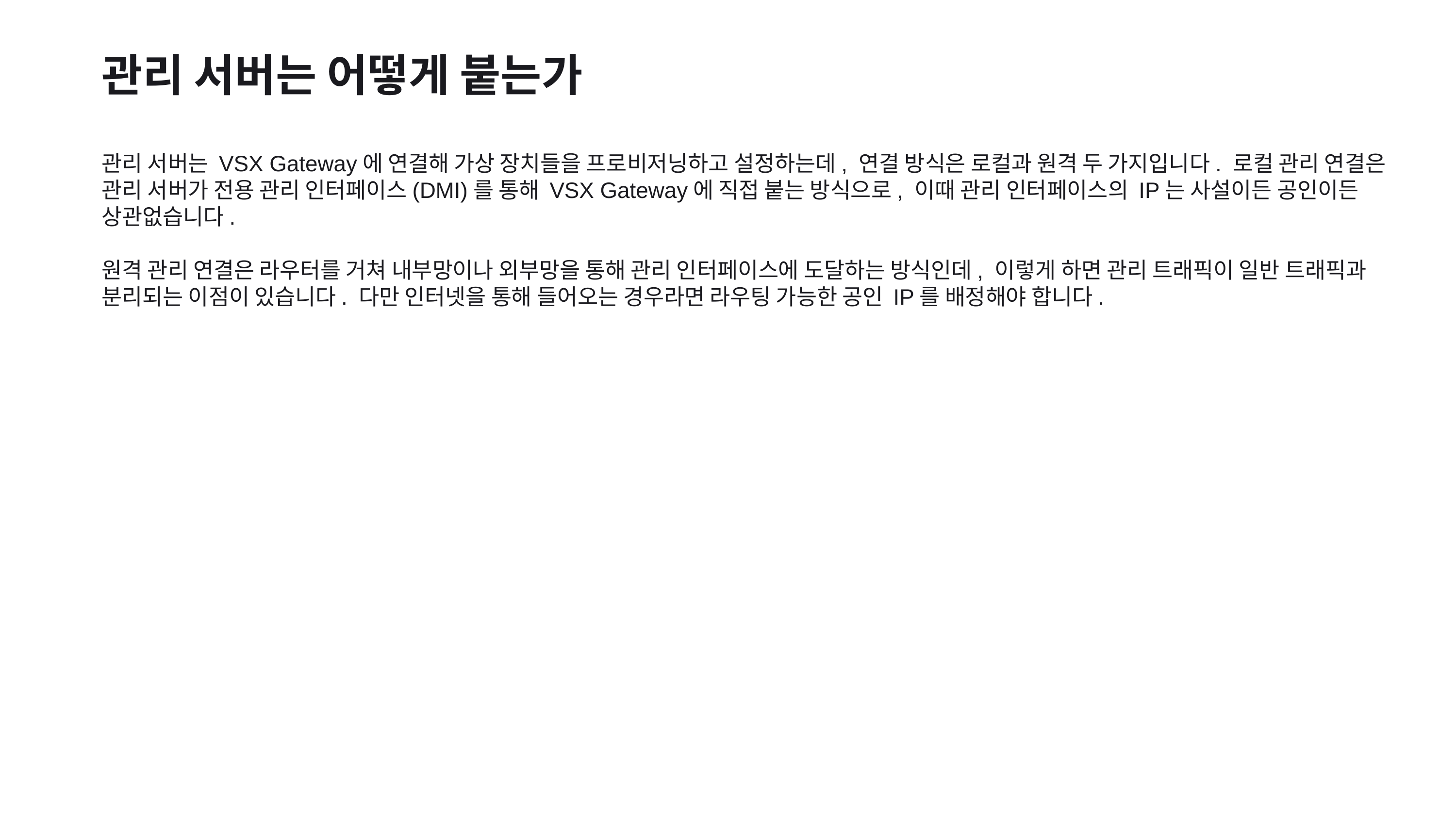

관리 서버는 어떻게 붙는가
관리 서버는 VSX Gateway에 연결해 가상 장치들을 프로비저닝하고 설정하는데, 연결 방식은 로컬과 원격 두 가지입니다. 로컬 관리 연결은 관리 서버가 전용 관리 인터페이스(DMI)를 통해 VSX Gateway에 직접 붙는 방식으로, 이때 관리 인터페이스의 IP는 사설이든 공인이든 상관없습니다.

원격 관리 연결은 라우터를 거쳐 내부망이나 외부망을 통해 관리 인터페이스에 도달하는 방식인데, 이렇게 하면 관리 트래픽이 일반 트래픽과 분리되는 이점이 있습니다. 다만 인터넷을 통해 들어오는 경우라면 라우팅 가능한 공인 IP를 배정해야 합니다.